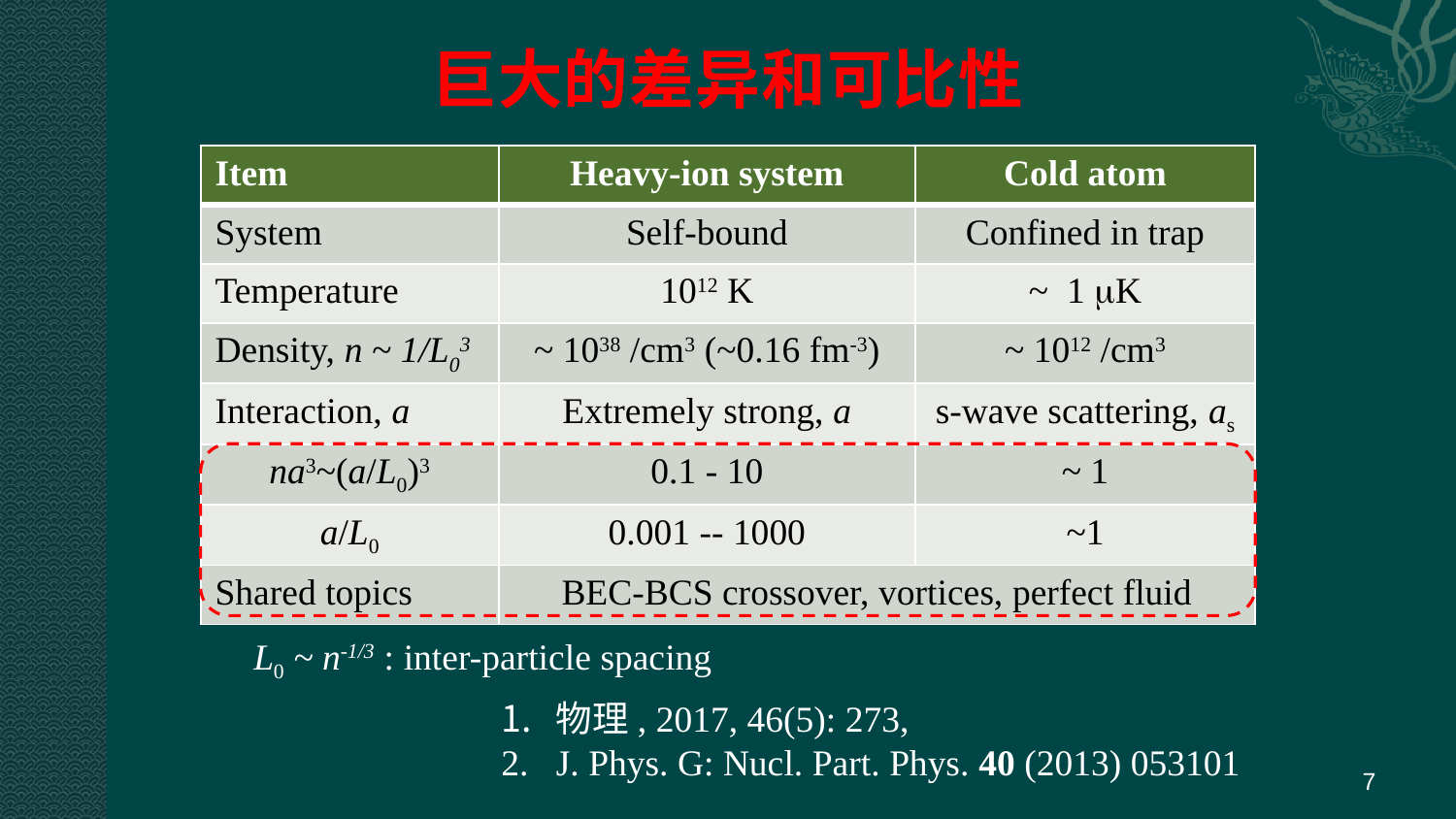

# 巨大的差异和可比性
| Item | Heavy-ion system | Cold atom |
| --- | --- | --- |
| System | Self-bound | Confined in trap |
| Temperature | 1012 K | ~ 1 μK |
| Density, n ~ 1/L03 | ~ 1038 /cm3 (~0.16 fm-3) | ~ 1012 /cm3 |
| Interaction, a | Extremely strong, a | s-wave scattering, as |
| na3~(a/L0)3 | 0.1 - 10 | ~ 1 |
| a/L0 | 0.001 -- 1000 | ~1 |
| Shared topics | BEC-BCS crossover, vortices, perfect fluid |  |

L0 ~ n-1/3 : inter-particle spacing
物理, 2017, 46(5): 273,
J. Phys. G: Nucl. Part. Phys. 40 (2013) 053101
7